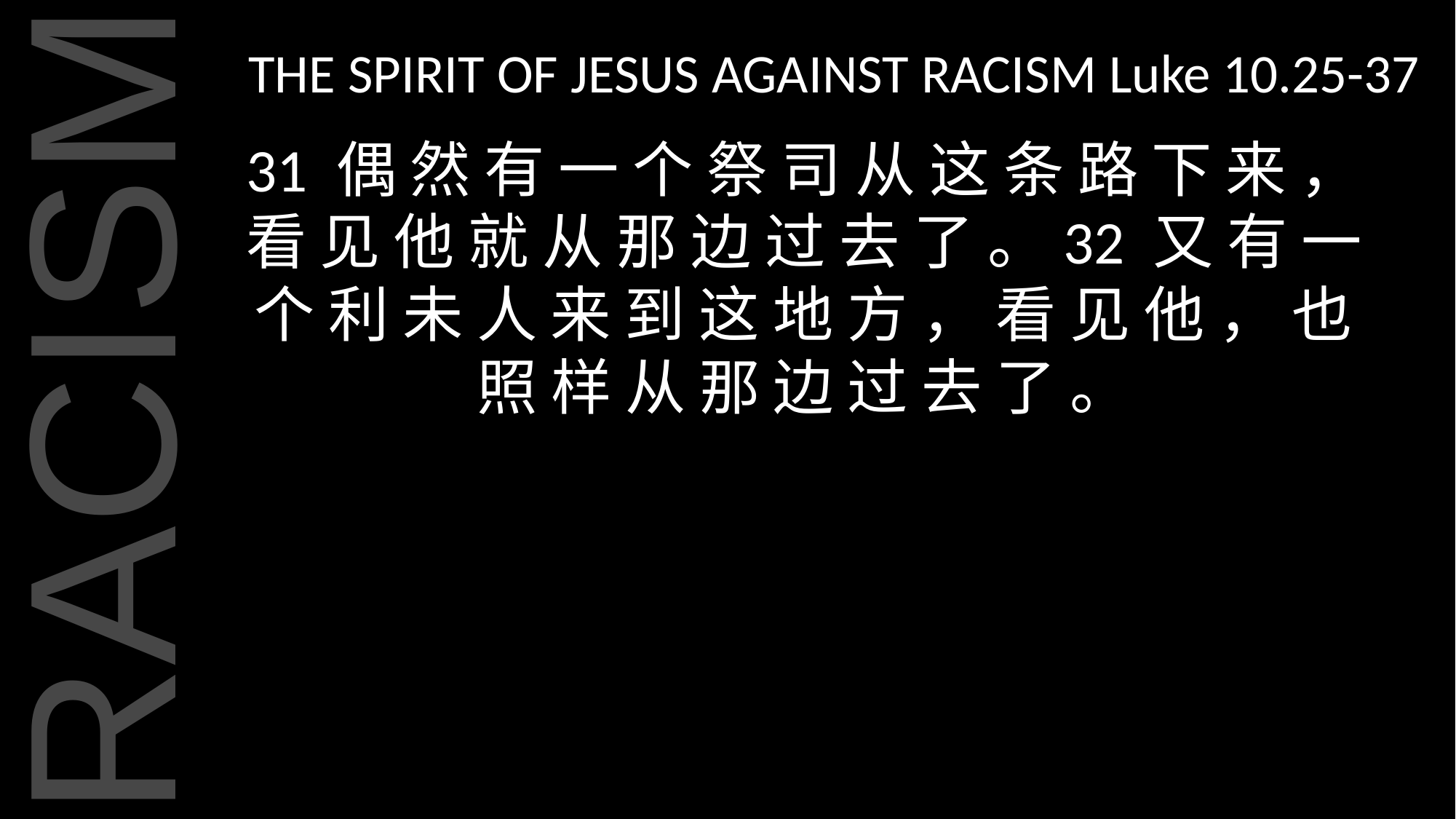

THE SPIRIT OF JESUS AGAINST RACISM Luke 10.25-37
31 偶 然 有 一 个 祭 司 从 这 条 路 下 来 ， 看 见 他 就 从 那 边 过 去 了 。32 又 有 一 个 利 未 人 来 到 这 地 方 ， 看 见 他 ， 也 照 样 从 那 边 过 去 了 。
RACISM